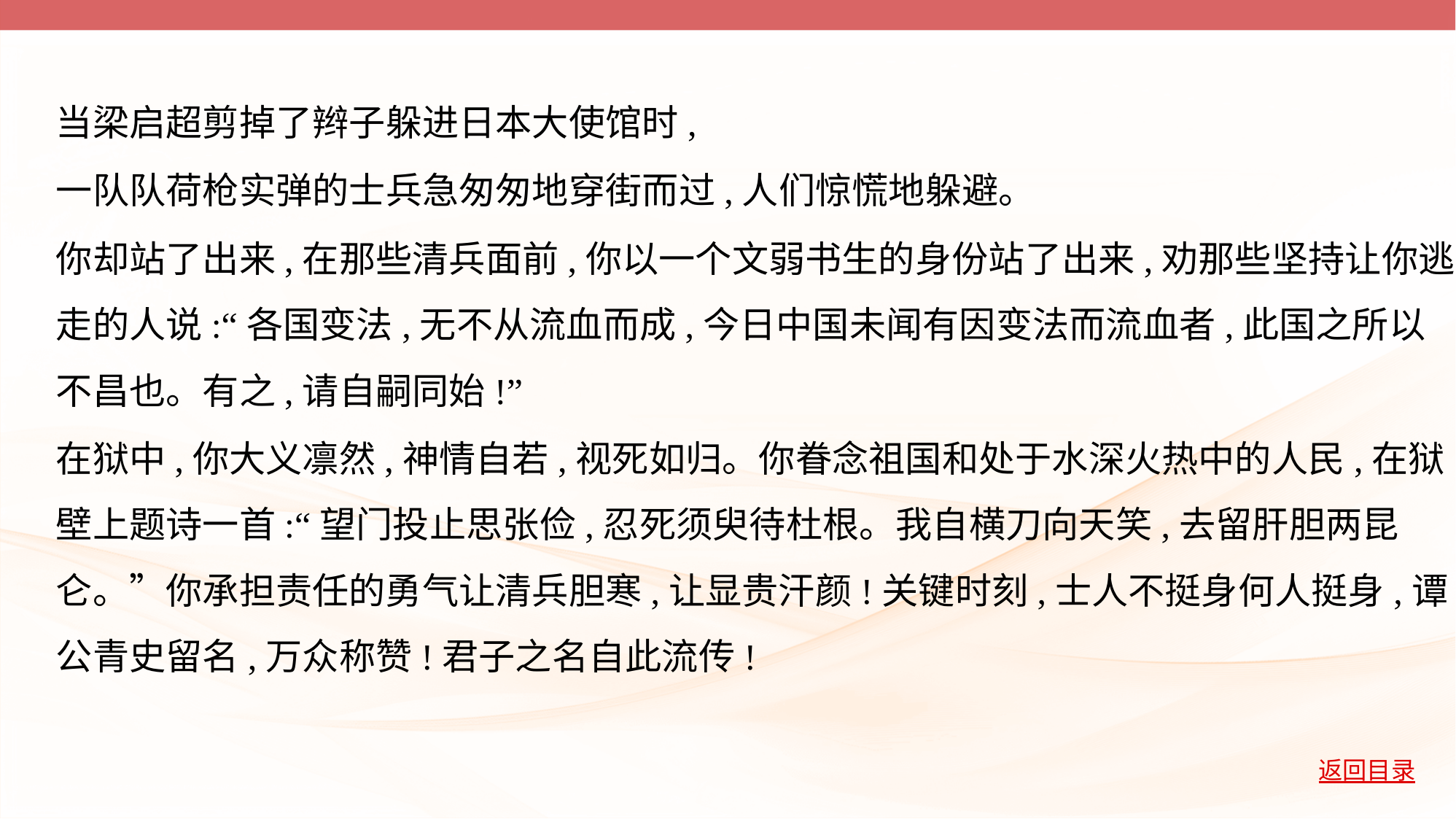

当梁启超剪掉了辫子躲进日本大使馆时,
一队队荷枪实弹的士兵急匆匆地穿街而过,人们惊慌地躲避。
你却站了出来,在那些清兵面前,你以一个文弱书生的身份站了出来,劝那些坚持让你逃
走的人说:“各国变法,无不从流血而成,今日中国未闻有因变法而流血者,此国之所以
不昌也。有之,请自嗣同始!”
在狱中,你大义凛然,神情自若,视死如归。你眷念祖国和处于水深火热中的人民,在狱
壁上题诗一首:“望门投止思张俭,忍死须臾待杜根。我自横刀向天笑,去留肝胆两昆
仑。”你承担责任的勇气让清兵胆寒,让显贵汗颜!关键时刻,士人不挺身何人挺身,谭
公青史留名,万众称赞!君子之名自此流传!